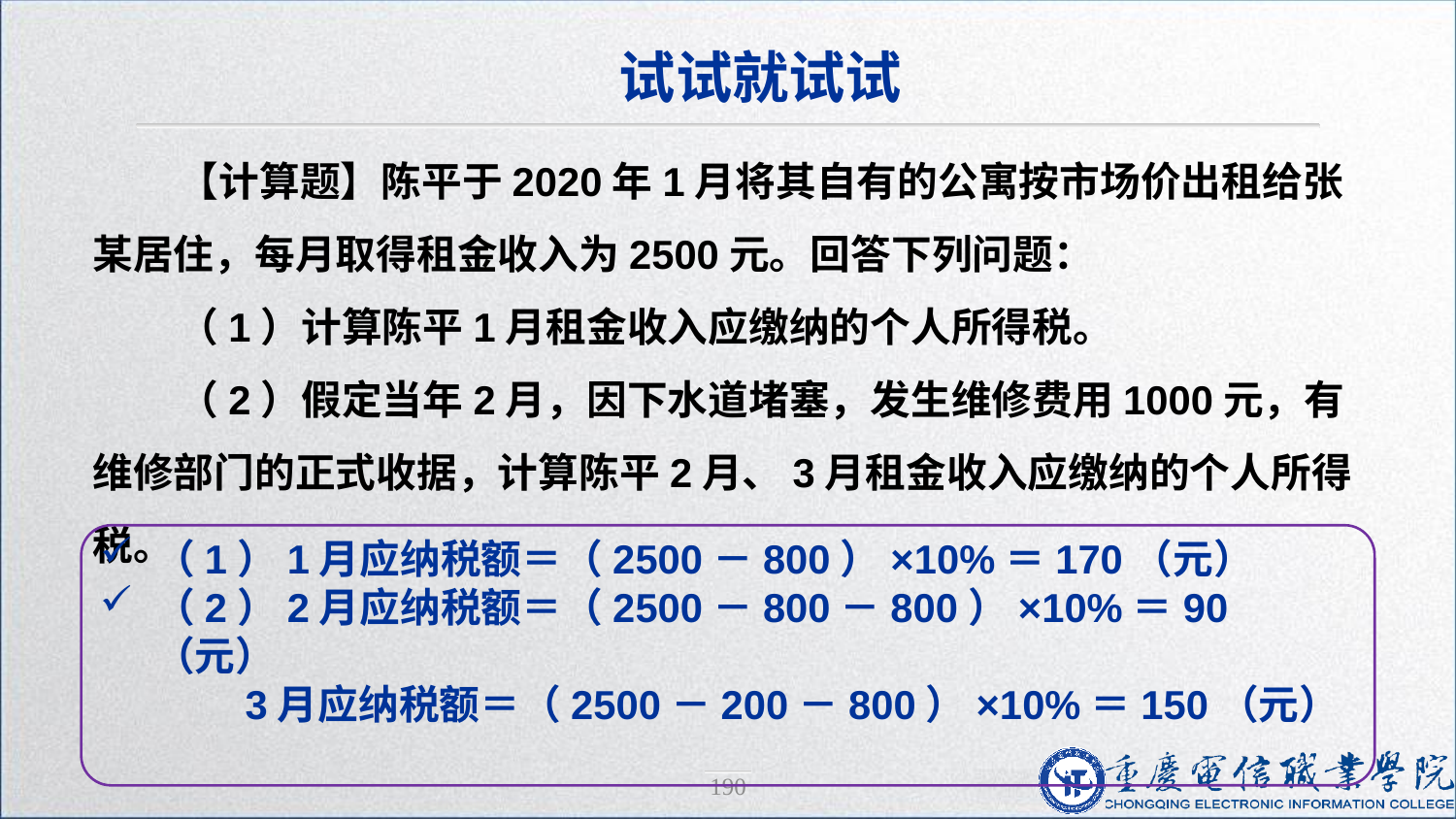

试试就试试
【计算题】陈平于2020年1月将其自有的公寓按市场价出租给张某居住，每月取得租金收入为2500元。回答下列问题：
（1）计算陈平1月租金收入应缴纳的个人所得税。
（2）假定当年2月，因下水道堵塞，发生维修费用1000元，有维修部门的正式收据，计算陈平2月、3月租金收入应缴纳的个人所得税。

（1）1月应纳税额＝（2500－800）×10%＝170（元）
（2）2月应纳税额＝（2500－800－800）×10%＝90（元）
　　3月应纳税额＝（2500－200－800）×10%＝150（元）

190